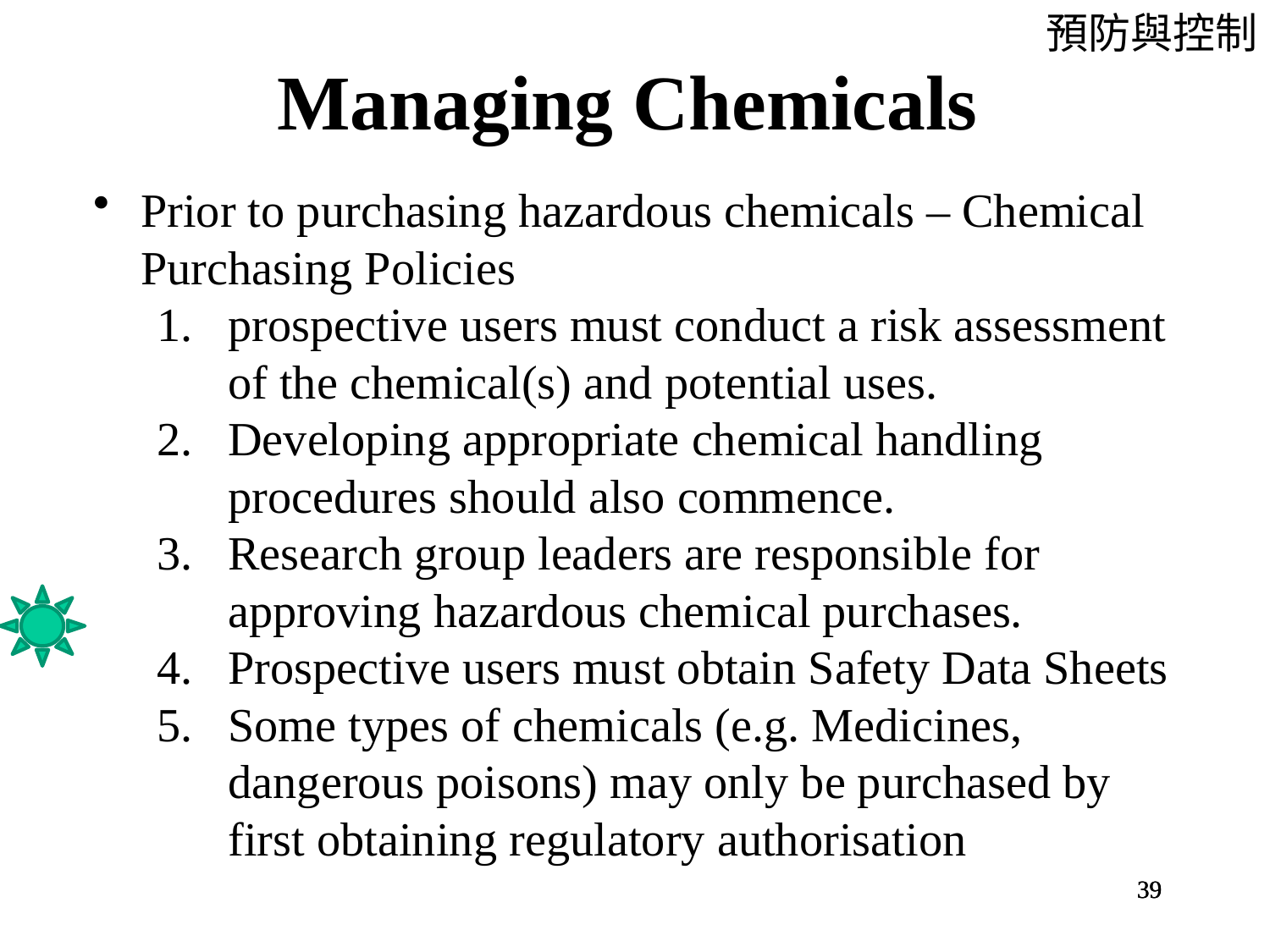

預防與控制
# Managing Chemicals
Prior to purchasing hazardous chemicals – Chemical Purchasing Policies
prospective users must conduct a risk assessment of the chemical(s) and potential uses.
Developing appropriate chemical handling procedures should also commence.
Research group leaders are responsible for approving hazardous chemical purchases.
Prospective users must obtain Safety Data Sheets
Some types of chemicals (e.g. Medicines, dangerous poisons) may only be purchased by first obtaining regulatory authorisation
毒性化學物質管理法、特定化學物質危害預防標準、先驅化學品工業原料之種類及申報檢查辦法

39
39
39